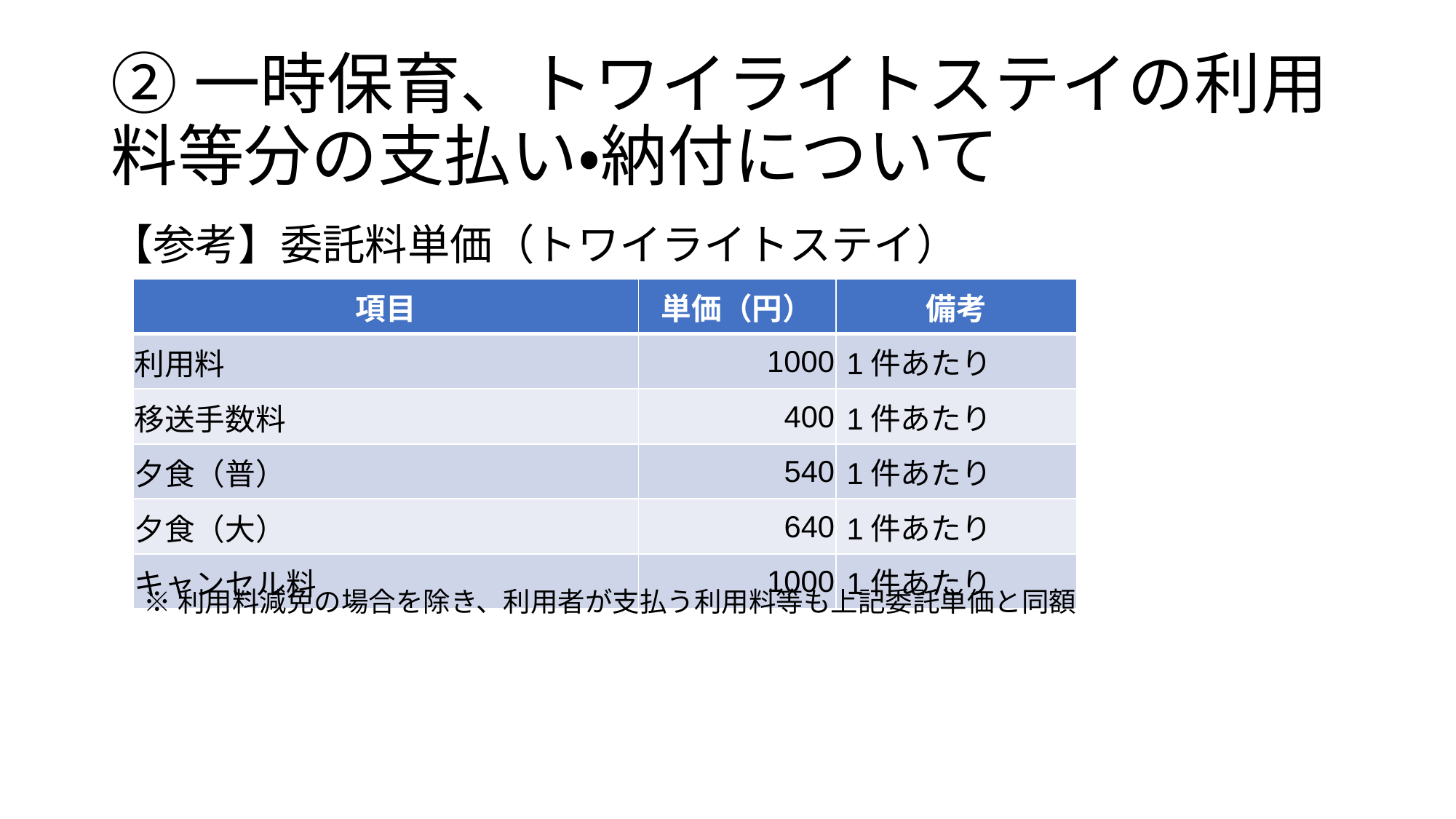

# ②一時保育、トワイライトステイの利用料等分の支払い・納付について
【参考】委託料単価（トワイライトステイ）
| 項目 | 単価（円） | 備考 |
| --- | --- | --- |
| 利用料 | 1000 | 1件あたり |
| 移送手数料 | 400 | 1件あたり |
| 夕食（普） | 540 | 1件あたり |
| 夕食（大） | 640 | 1件あたり |
| キャンセル料 | 1000 | 1件あたり |
※利用料減免の場合を除き、利用者が支払う利用料等も上記委託単価と同額